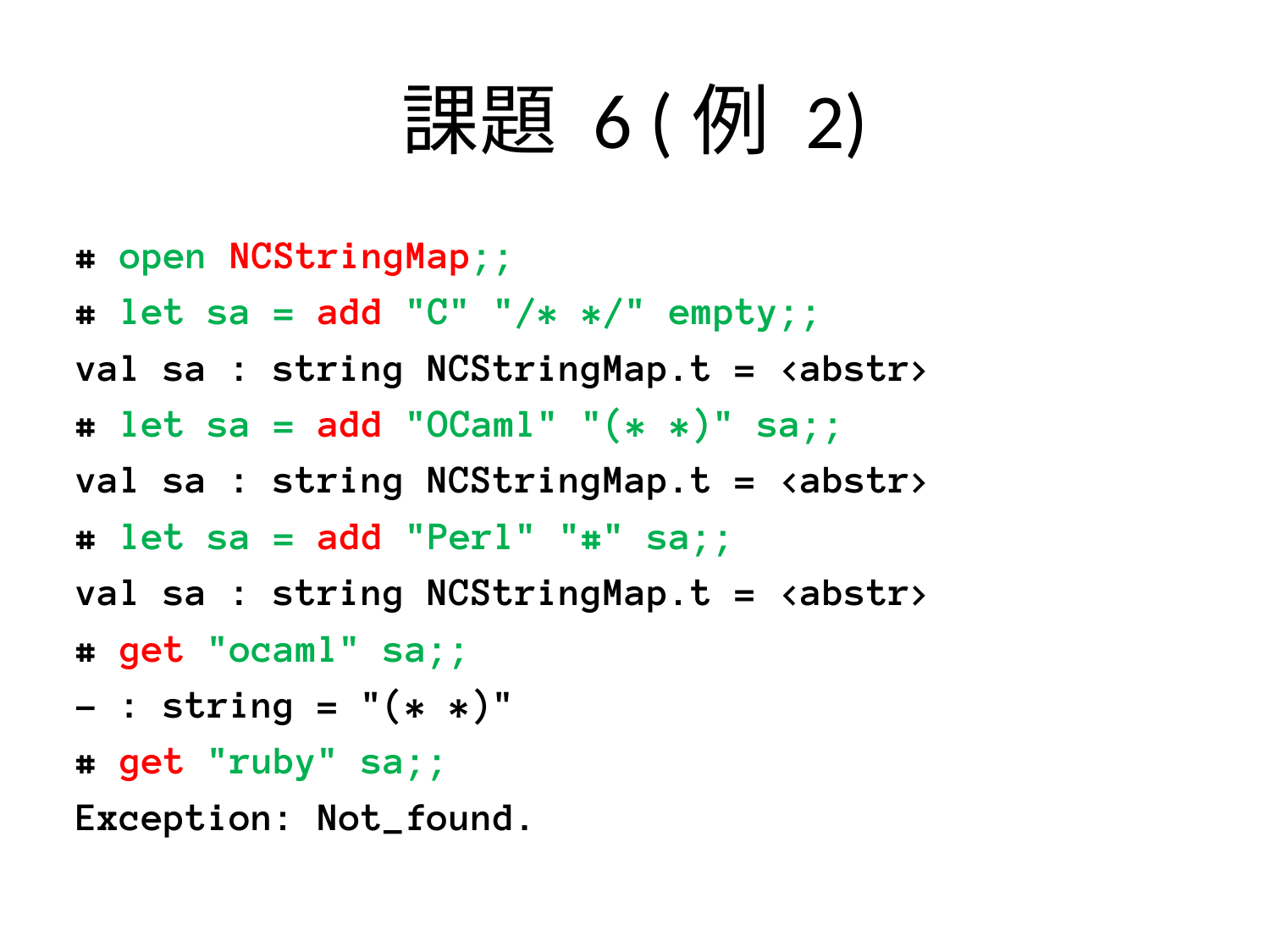

# 課題 6 (例 2)
# open NCStringMap;;
# let sa = add "C" "/* */" empty;;
val sa : string NCStringMap.t = <abstr>
# let sa = add "OCaml" "(* *)" sa;;
val sa : string NCStringMap.t = <abstr>
# let sa = add "Perl" "#" sa;;
val sa : string NCStringMap.t = <abstr>
# get "ocaml" sa;;
- : string = "(* *)"
# get "ruby" sa;;
Exception: Not_found.